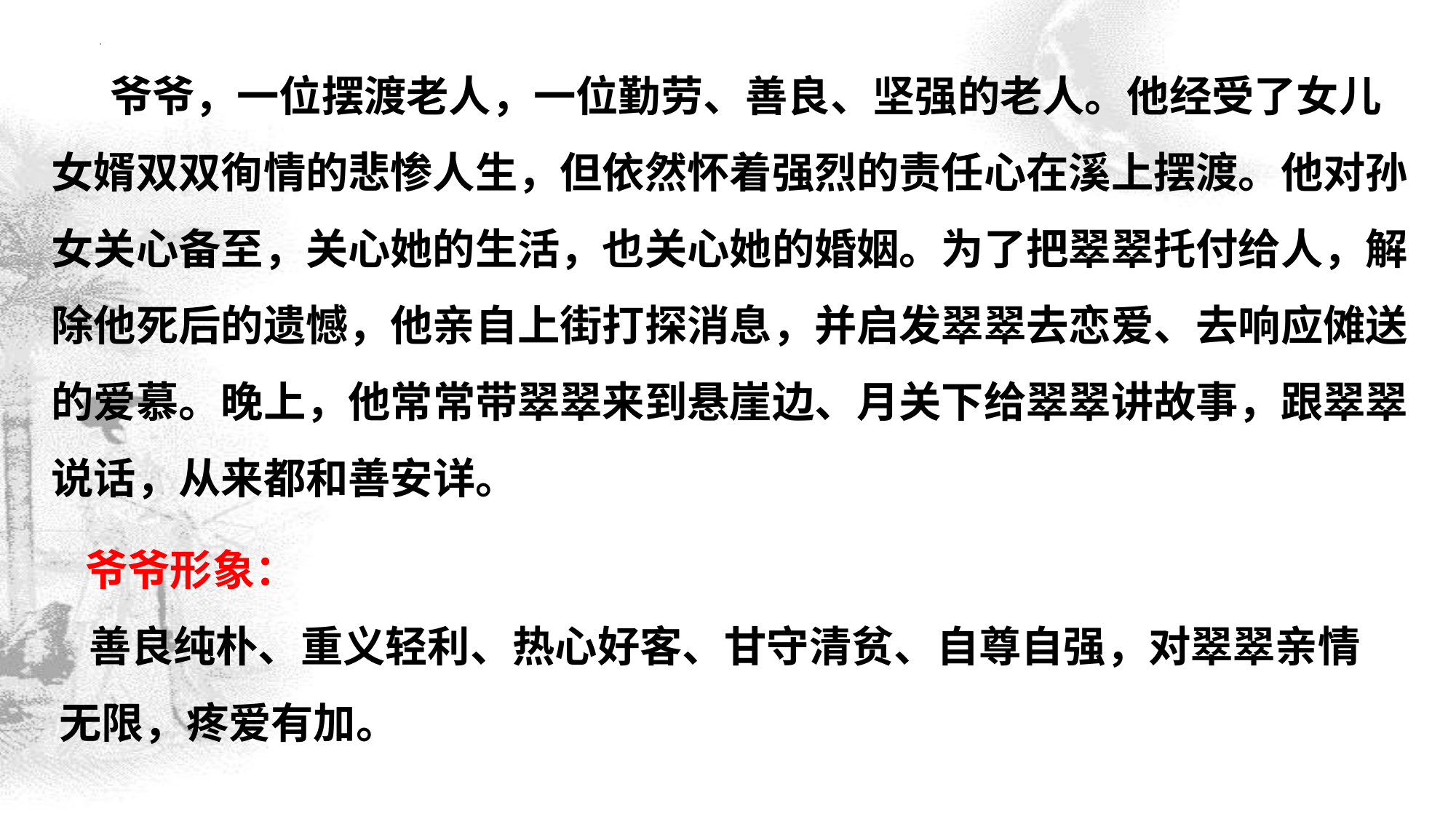

爷爷，一位摆渡老人，一位勤劳、善良、坚强的老人。他经受了女儿女婿双双徇情的悲惨人生，但依然怀着强烈的责任心在溪上摆渡。他对孙女关心备至，关心她的生活，也关心她的婚姻。为了把翠翠托付给人，解除他死后的遗憾，他亲自上街打探消息，并启发翠翠去恋爱、去响应傩送的爱慕。晚上，他常常带翠翠来到悬崖边、月关下给翠翠讲故事，跟翠翠说话，从来都和善安详。
  爷爷形象：
  善良纯朴、重义轻利、热心好客、甘守清贫、自尊自强，对翠翠亲情无限，疼爱有加。